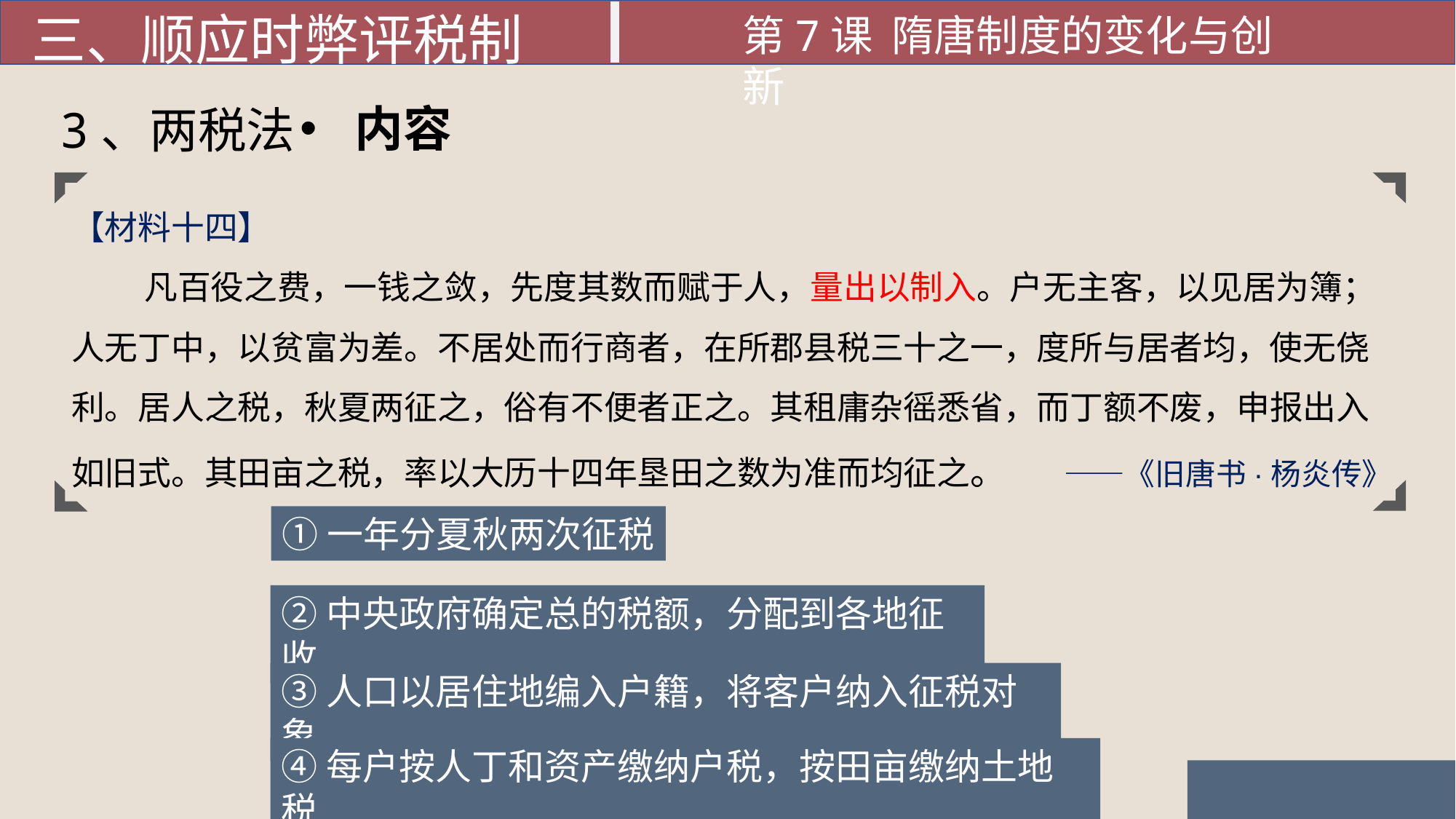

三、顺应时弊评税制

第7课  隋唐制度的变化与创新
内容
3、两税法

【材料十四】
凡百役之费，一钱之敛，先度其数而赋于人，量出以制入。户无主客，以见居为簿；人无丁中，以贫富为差。不居处而行商者，在所郡县税三十之一，度所与居者均，使无侥利。居人之税，秋夏两征之，俗有不便者正之。其租庸杂徭悉省，而丁额不废，申报出入如旧式。其田亩之税，率以大历十四年垦田之数为准而均征之。       ——《旧唐书·杨炎传》
①一年分夏秋两次征税
②中央政府确定总的税额，分配到各地征收
③人口以居住地编入户籍，将客户纳入征税对象
④每户按人丁和资产缴纳户税，按田亩缴纳土地税